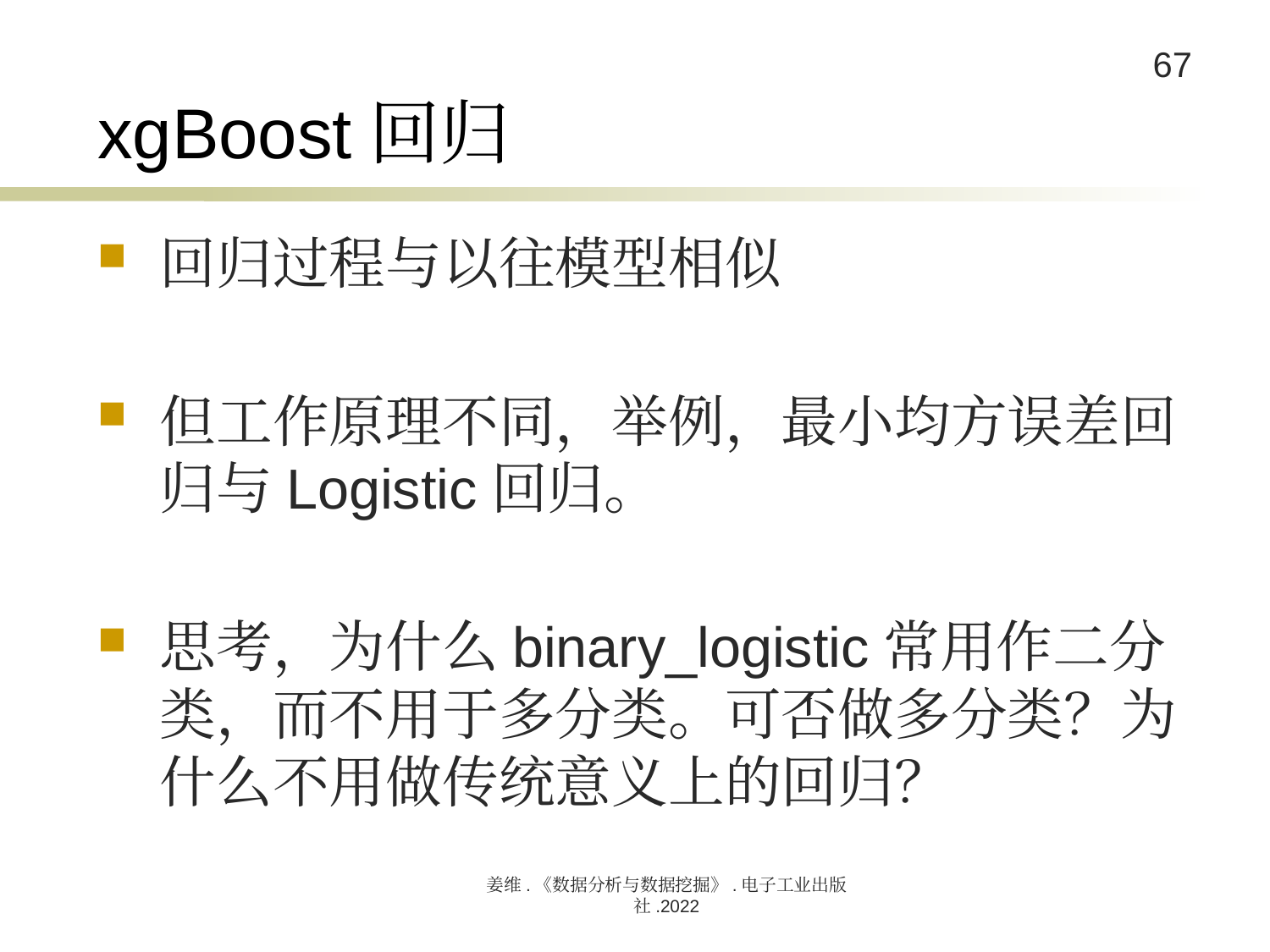

# xgBoost回归
回归过程与以往模型相似

但工作原理不同，举例，最小均方误差回归与Logistic回归。

思考，为什么binary_logistic常用作二分类，而不用于多分类。可否做多分类？为什么不用做传统意义上的回归？
姜维.《数据分析与数据挖掘》.电子工业出版社.2022